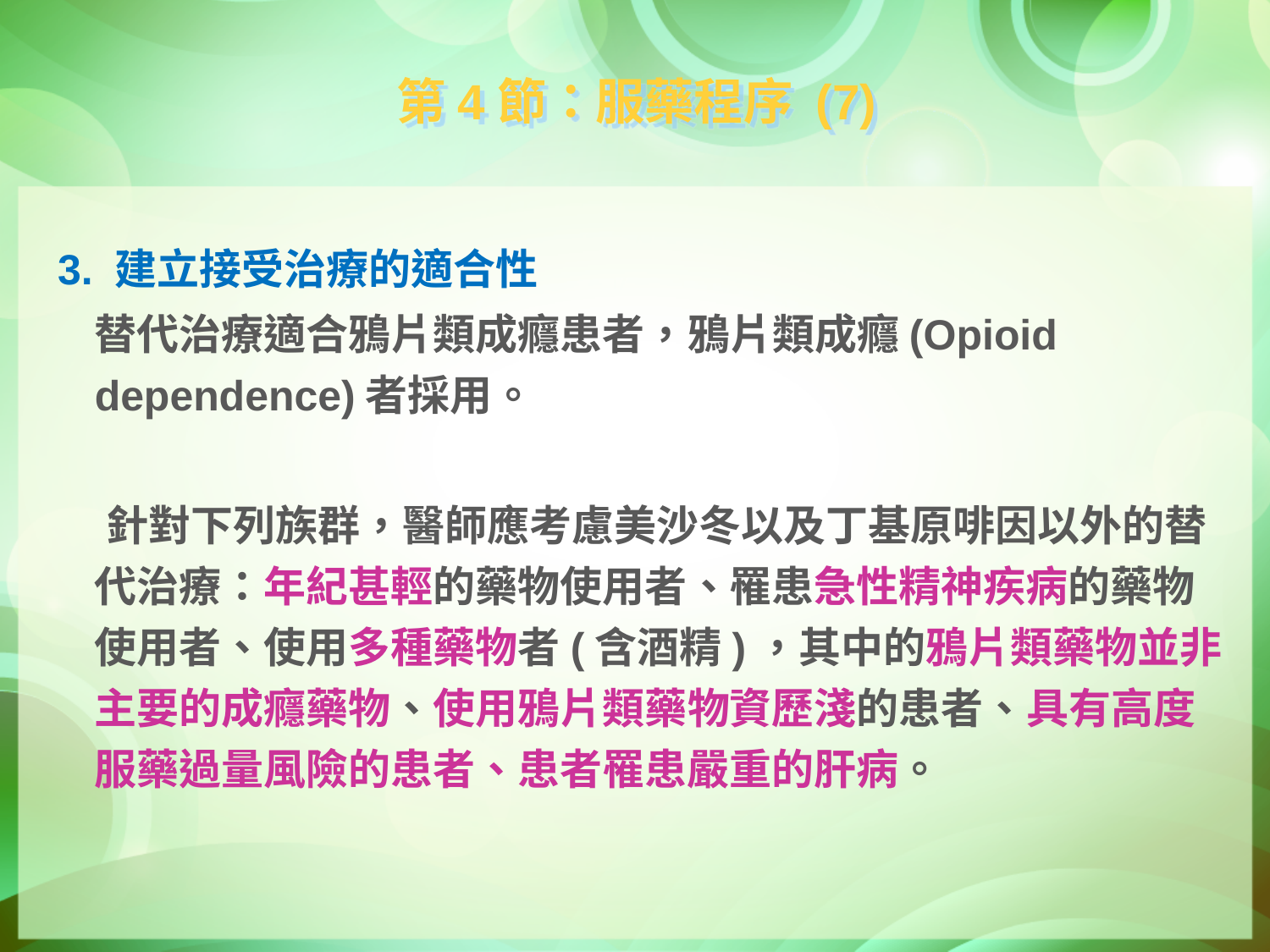

第4節：服藥程序 (7)
3. 建立接受治療的適合性
	替代治療適合鴉片類成癮患者，鴉片類成癮(Opioid dependence)者採用。

    針對下列族群，醫師應考慮美沙冬以及丁基原啡因以外的替代治療：年紀甚輕的藥物使用者、罹患急性精神疾病的藥物使用者、使用多種藥物者(含酒精)，其中的鴉片類藥物並非主要的成癮藥物、使用鴉片類藥物資歷淺的患者、具有高度服藥過量風險的患者、患者罹患嚴重的肝病。